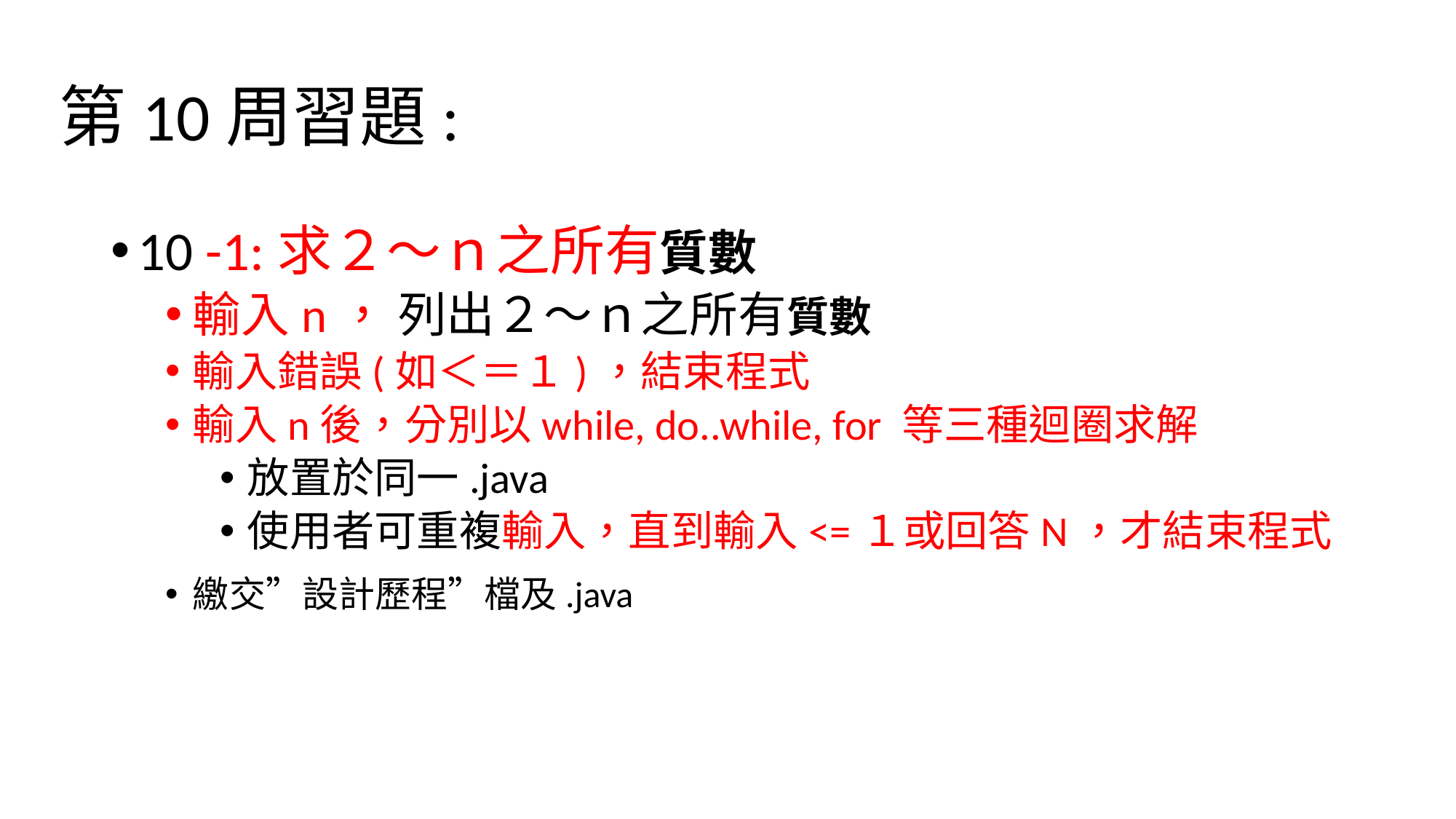

# 第10周習題:
10 -1:求２～ｎ之所有質數
輸入n， 列出２～ｎ之所有質數
輸入錯誤(如＜＝１)，結束程式
輸入n後，分別以while, do..while, for 等三種迴圈求解
放置於同一.java
使用者可重複輸入，直到輸入<=１或回答N，才結束程式題，答錯不出下一題，直到答對為止；   (2)出N題，由user決定題數，每題10分，答錯之題目須於結束時顯示；
繳交”設計歷程”檔及.java